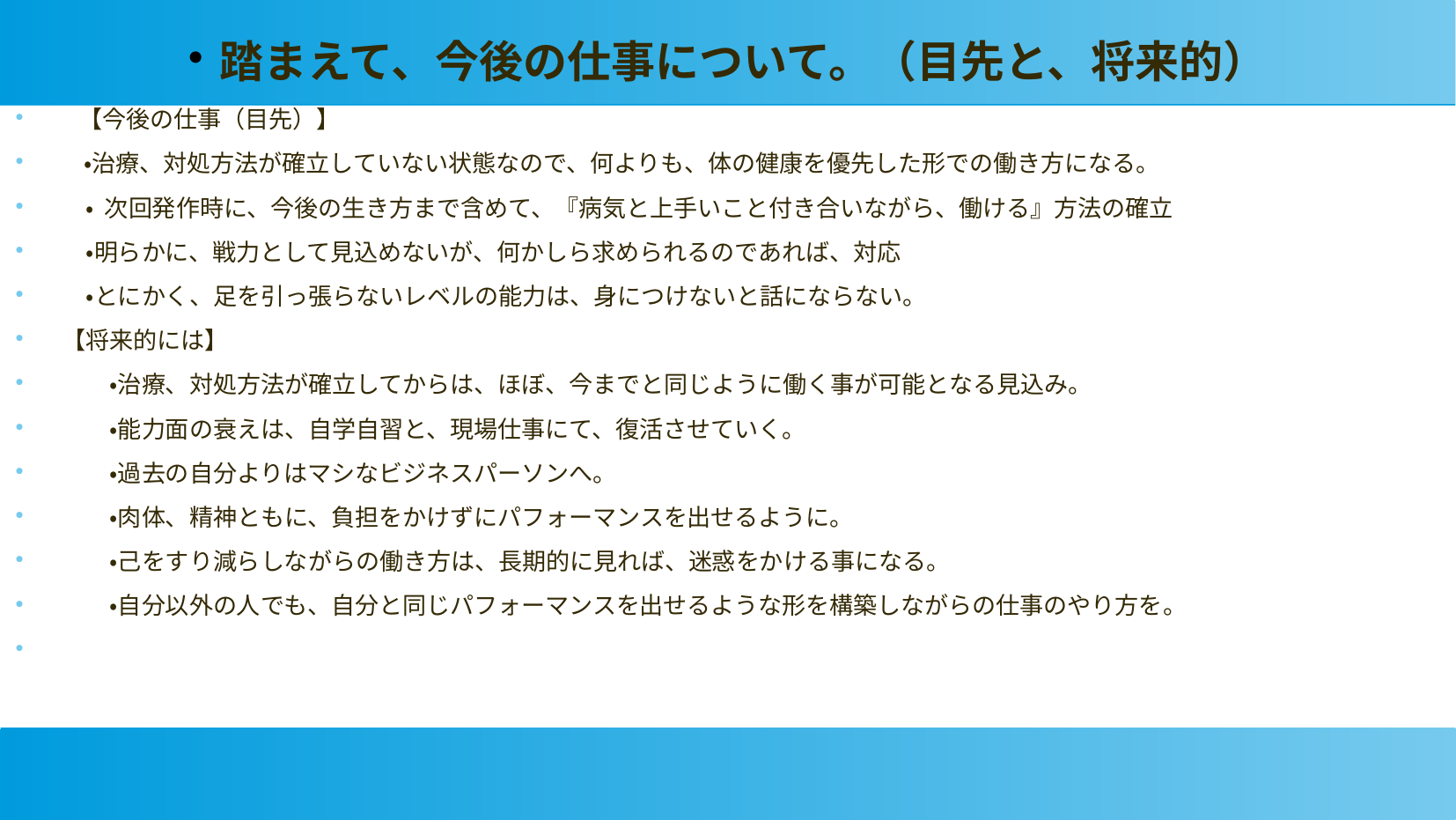

踏まえて、今後の仕事について。（目先と、将来的）
  【今後の仕事（目先）】
   ・治療、対処方法が確立していない状態なので、何よりも、体の健康を優先した形での働き方になる。
　・  次回発作時に、今後の生き方まで含めて、『病気と上手いこと付き合いながら、働ける』方法の確立
　・明らかに、戦力として見込めないが、何かしら求められるのであれば、対応
　・とにかく、足を引っ張らないレベルの能力は、身につけないと話にならない。
【将来的には】
　　・治療、対処方法が確立してからは、ほぼ、今までと同じように働く事が可能となる見込み。
　　・能力面の衰えは、自学自習と、現場仕事にて、復活させていく。
　　・過去の自分よりはマシなビジネスパーソンへ。
　　・肉体、精神ともに、負担をかけずにパフォーマンスを出せるように。
　　・己をすり減らしながらの働き方は、長期的に見れば、迷惑をかける事になる。
　　・自分以外の人でも、自分と同じパフォーマンスを出せるような形を構築しながらの仕事のやり方を。